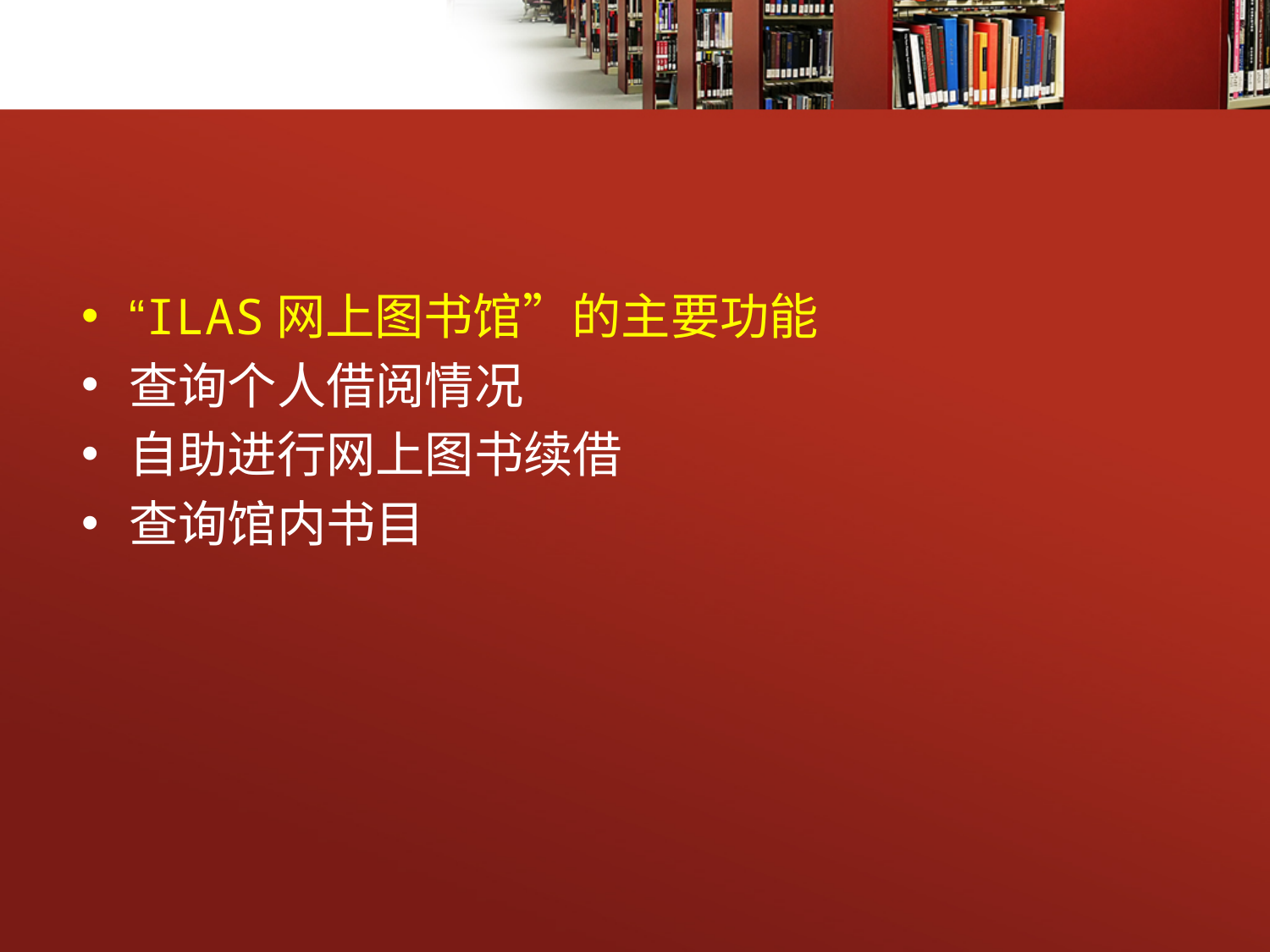

#
“ILAS网上图书馆”的主要功能
查询个人借阅情况
自助进行网上图书续借
查询馆内书目